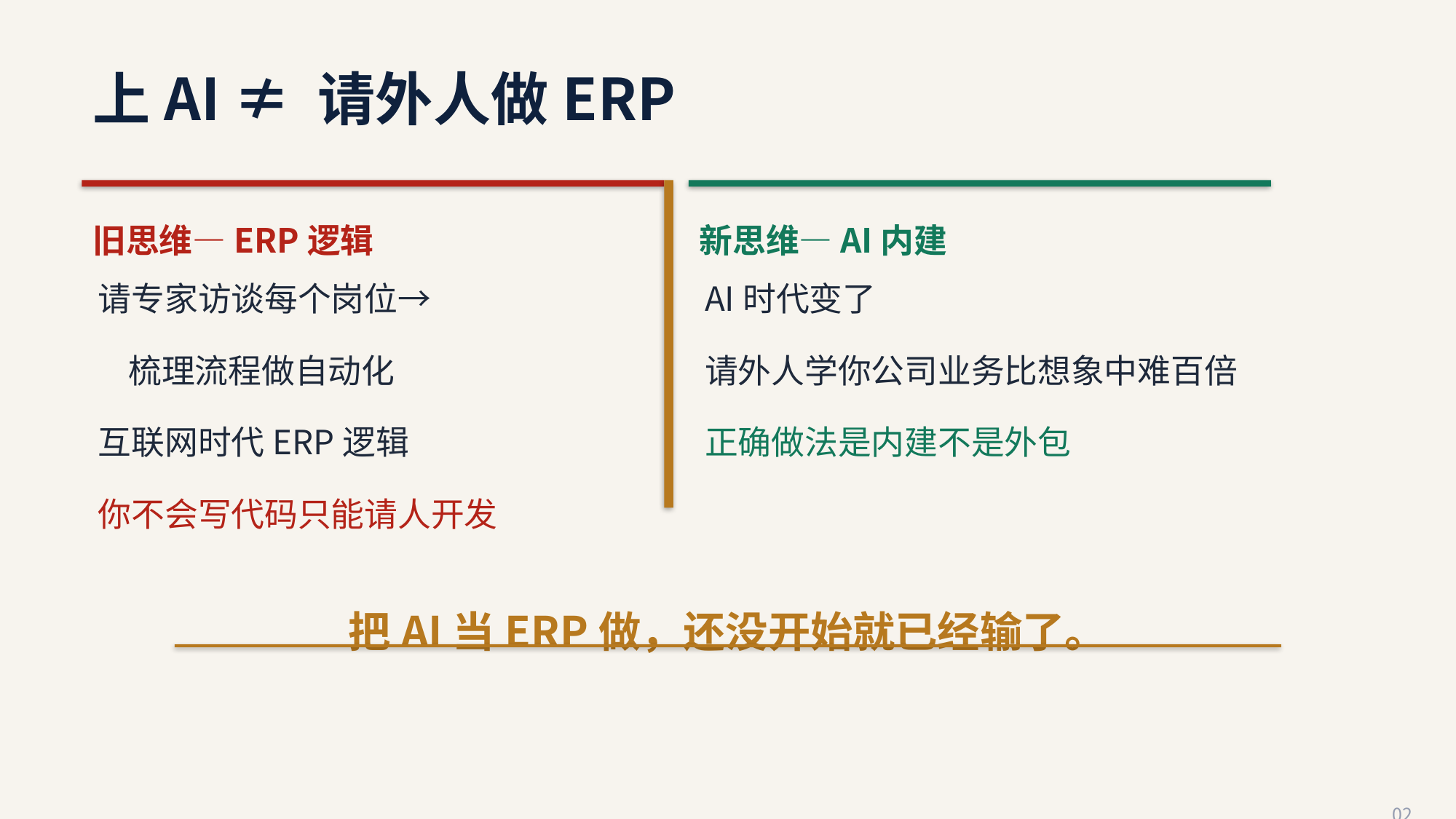

上AI ≠ 请外人做ERP

旧思维—ERP逻辑
新思维—AI内建
请专家访谈每个岗位→
   梳理流程做自动化
互联网时代ERP逻辑
你不会写代码只能请人开发
AI时代变了
请外人学你公司业务比想象中难百倍
正确做法是内建不是外包
把AI当ERP做，还没开始就已经输了。

02